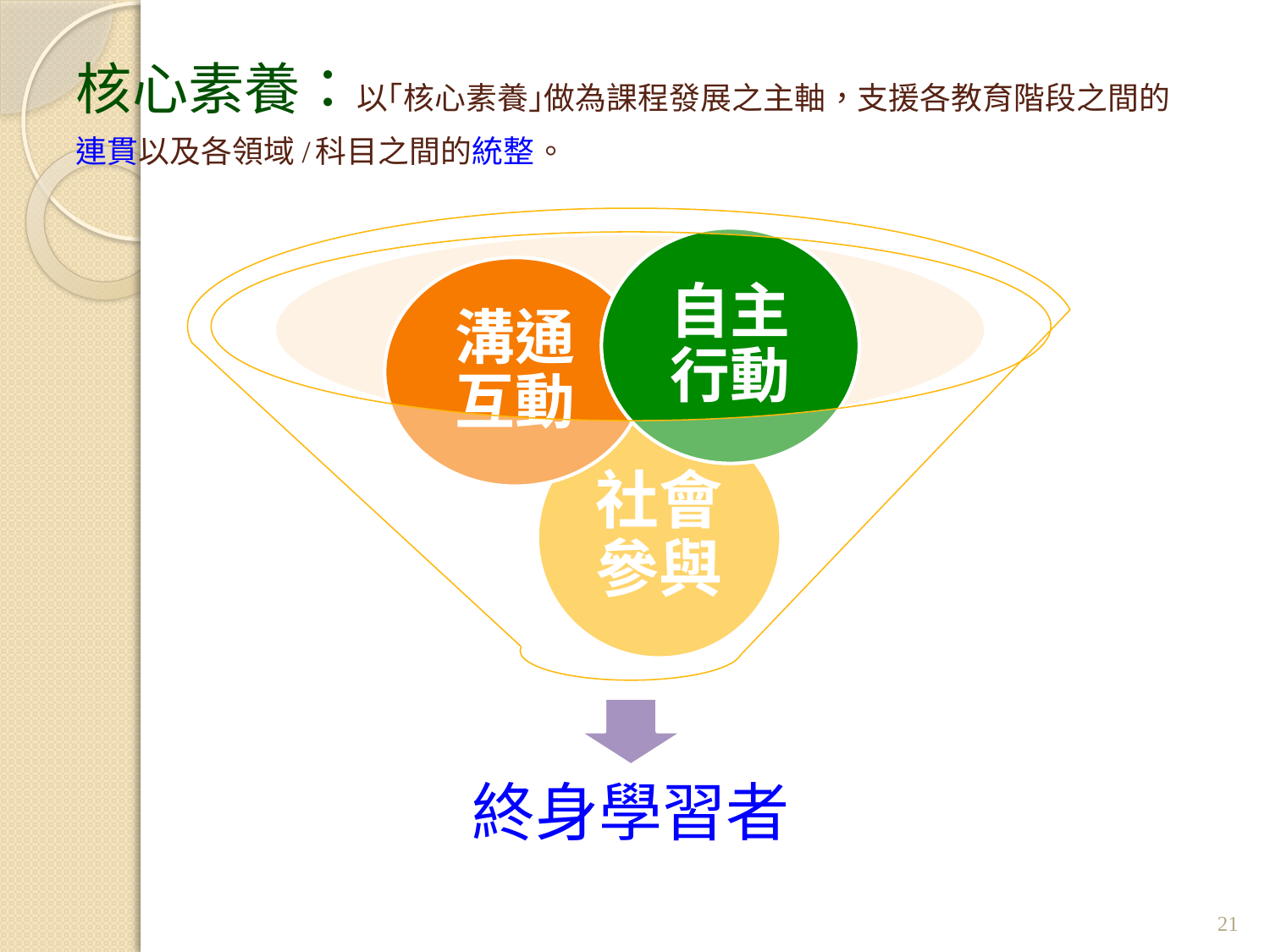

# 核心素養：以｢核心素養｣做為課程發展之主軸，支援各教育階段之間的連貫以及各領域/科目之間的統整。
終身學習者
社會參與
溝通互動
自主行動
21